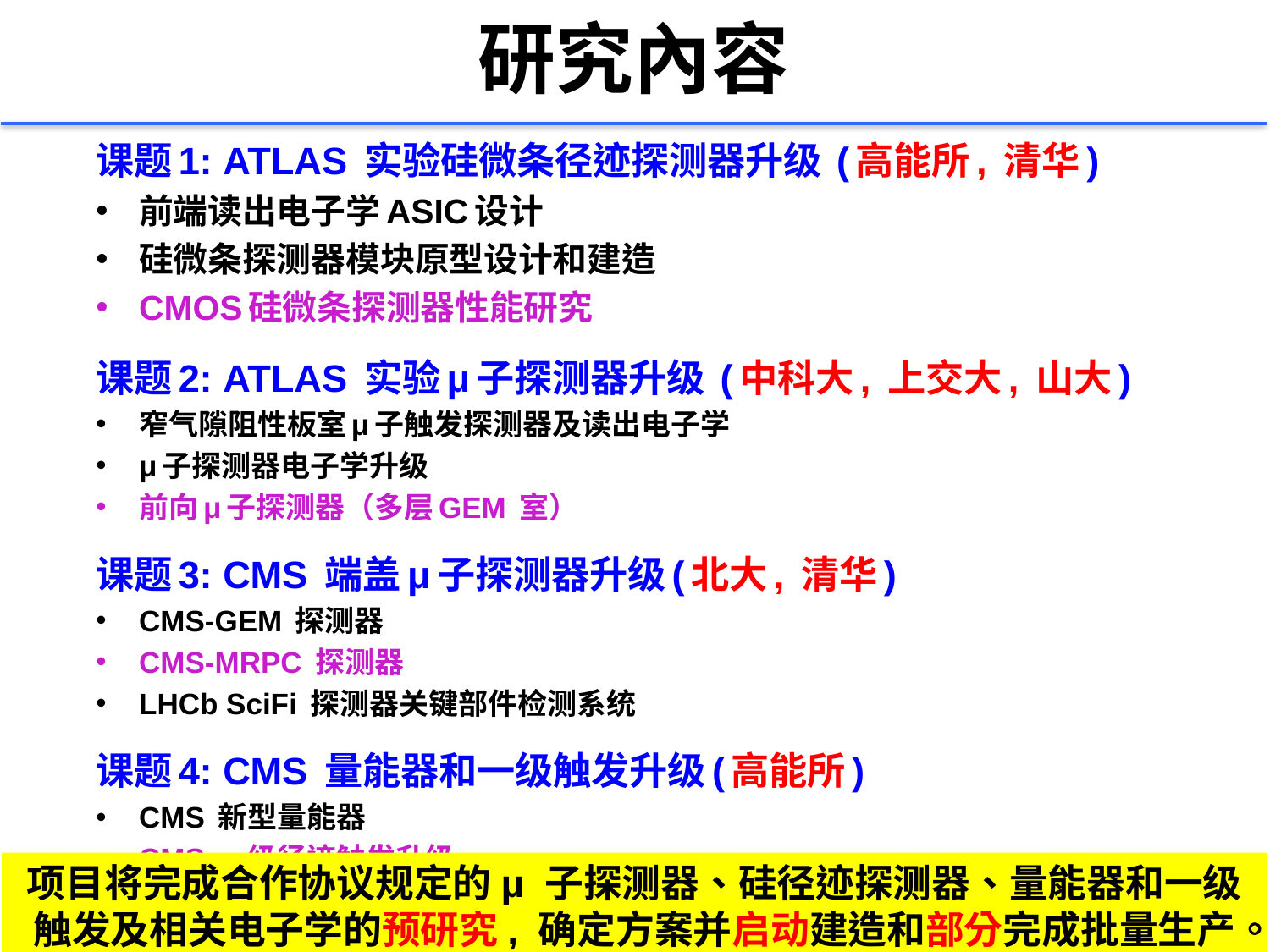

# 研究內容
课题1: ATLAS 实验硅微条径迹探测器升级 (高能所, 清华)
前端读出电子学ASIC设计
硅微条探测器模块原型设计和建造
CMOS硅微条探测器性能研究

课题2: ATLAS 实验μ子探测器升级 (中科大, 上交大, 山大)
窄气隙阻性板室μ子触发探测器及读出电子学
μ子探测器电子学升级
前向μ子探测器（多层GEM 室）

课题3: CMS 端盖μ子探测器升级(北大, 清华)
CMS-GEM 探测器
CMS-MRPC 探测器
LHCb SciFi 探测器关键部件检测系统

课题4: CMS 量能器和一级触发升级(高能所)
CMS 新型量能器
CMS 一级径迹触发升级
项目将完成合作协议规定的μ 子探测器、硅径迹探测器、量能器和一级
触发及相关电子学的预研究, 确定方案并启动建造和部分完成批量生产。
3